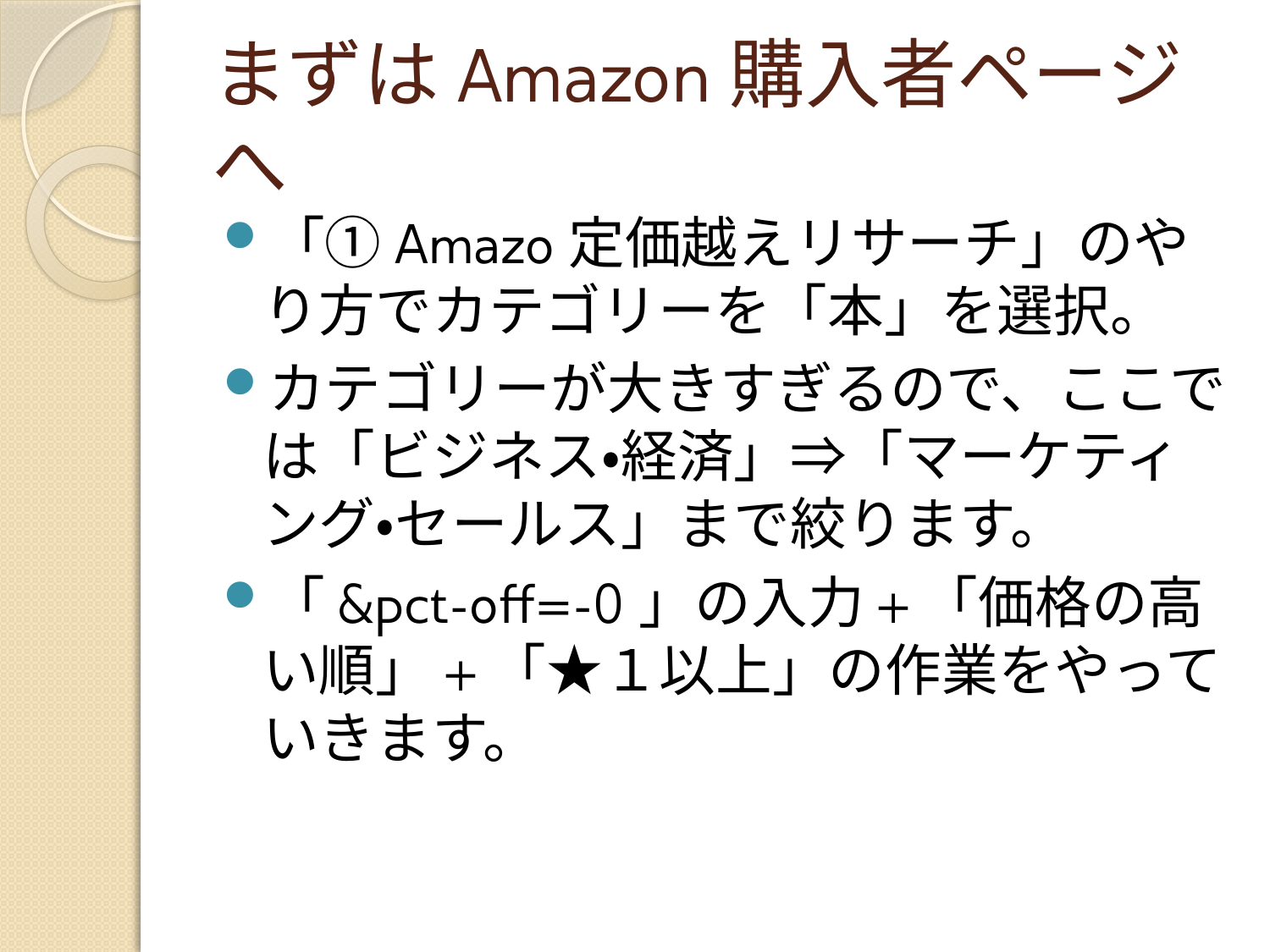

# まずはAmazon購入者ページへ
「①Amazo定価越えリサーチ」のやり方でカテゴリーを「本」を選択。
カテゴリーが大きすぎるので、ここでは「ビジネス・経済」⇒「マーケティング・セールス」まで絞ります。
「&pct-off=-0」の入力+「価格の高い順」+「★１以上」の作業をやっていきます。